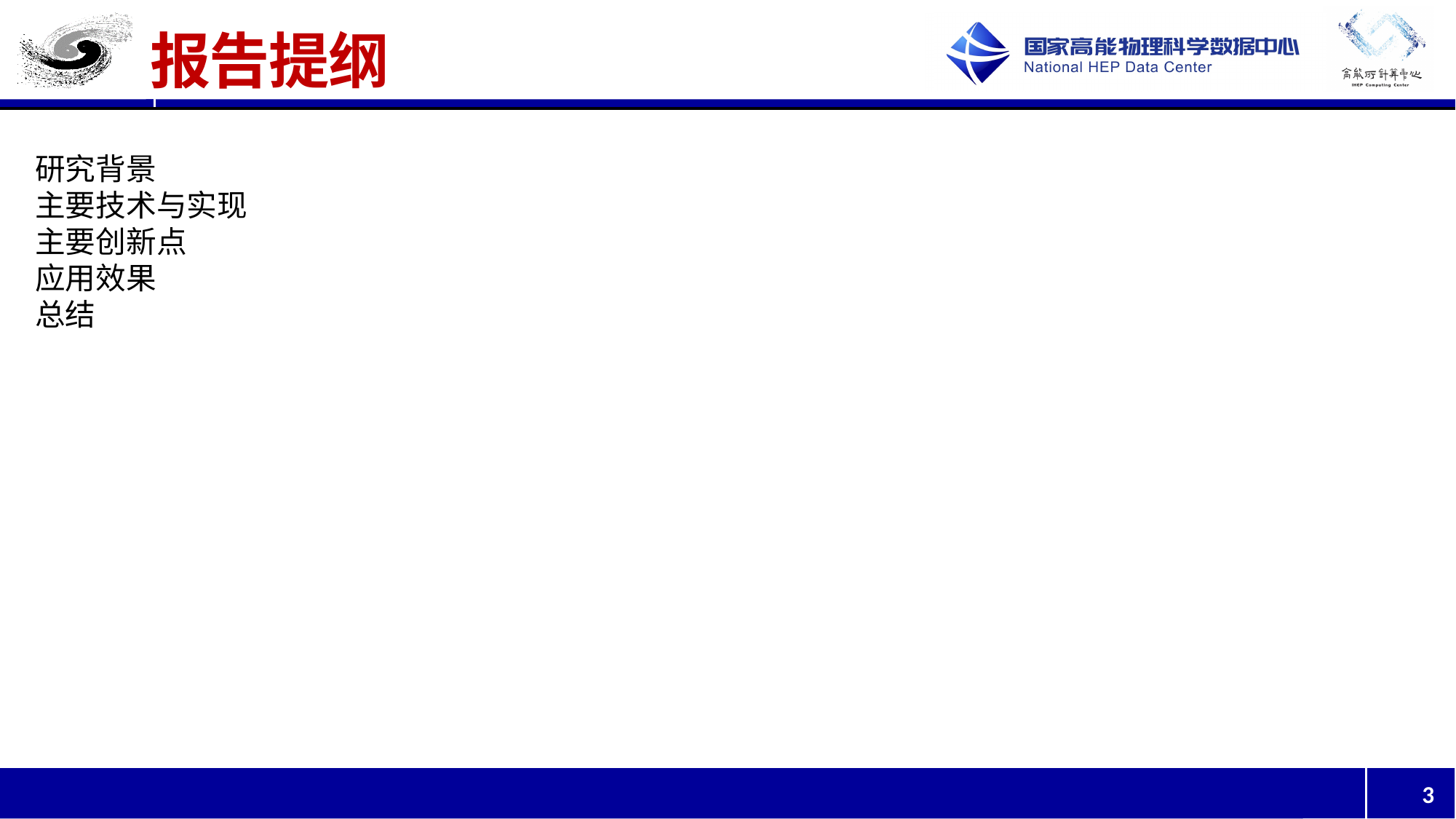

# 报告提纲
研究背景
主要技术与实现
主要创新点
应用效果
总结